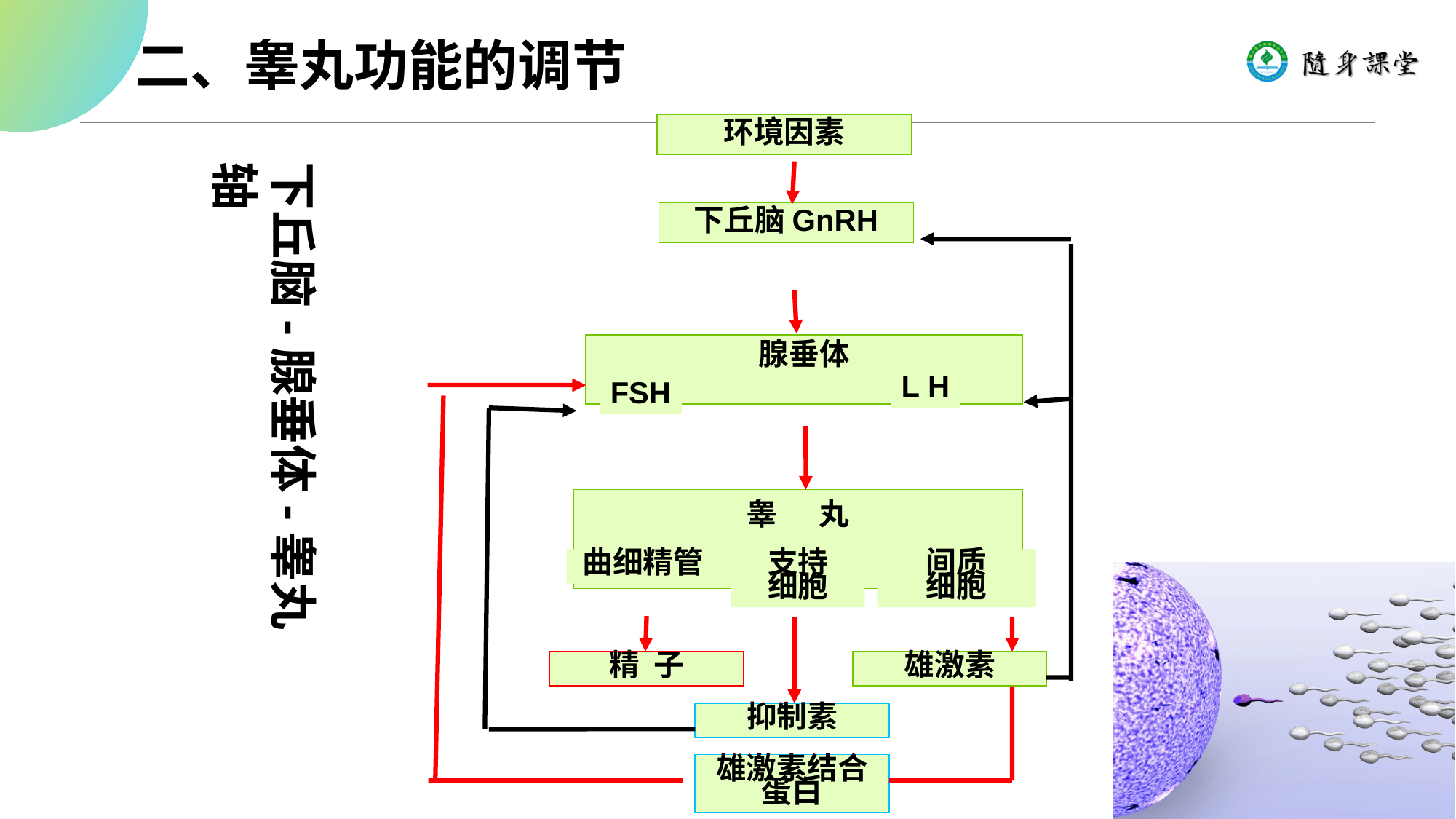

二、睾丸功能的调节
环境因素
下丘脑-腺垂体-睾丸轴

下丘脑GnRH

腺垂体

L H
FSH

睾      丸

曲细精管
支持
细胞
间质
细胞

精  子
雄激素

抑制素

雄激素结合蛋白